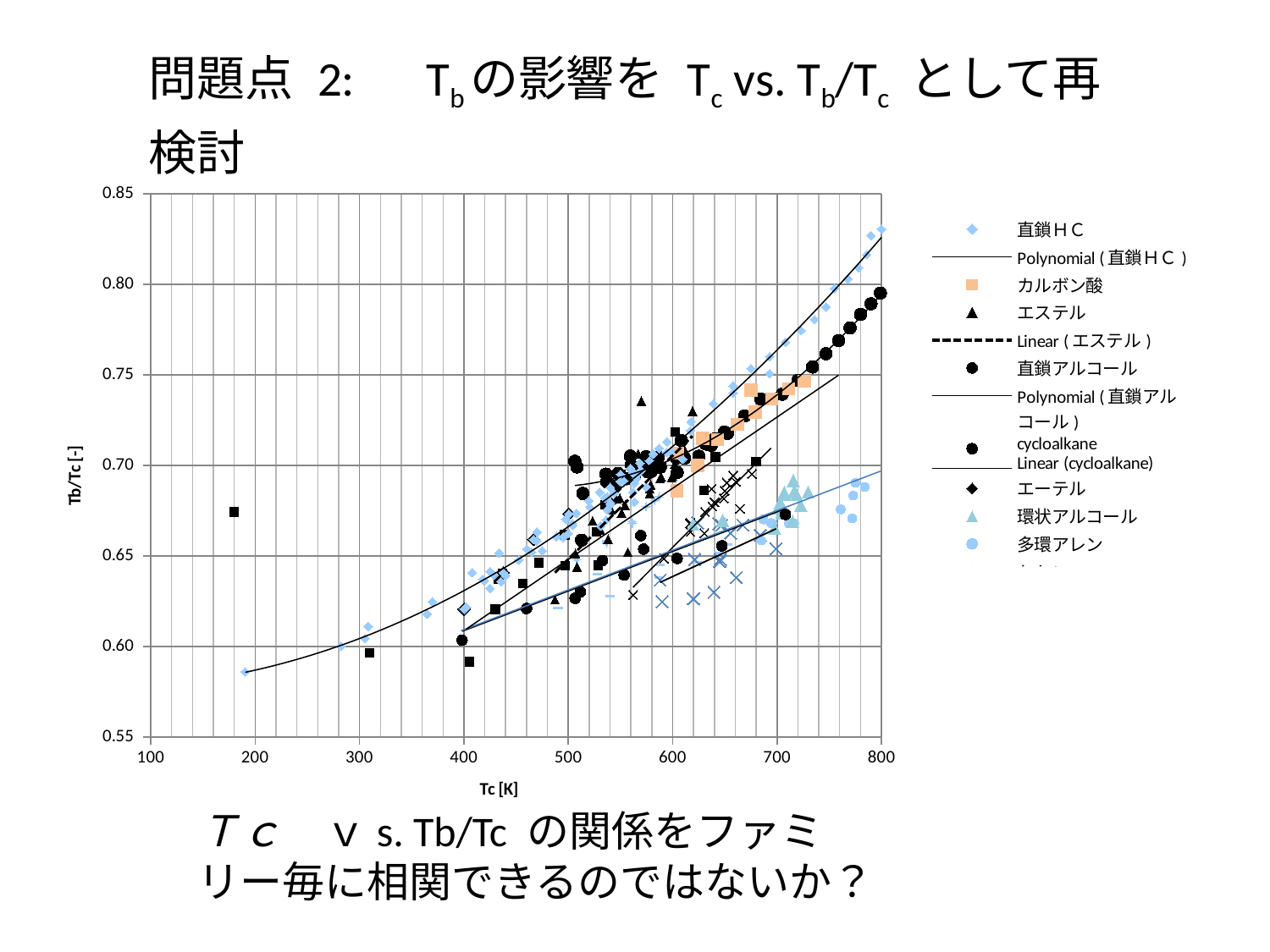

# 問題点 2:　Tbの影響を Tc vs. Tb/Tc として再検討

### Chart

| Category |  |  |  |  |  |  |  |  |  |  |  |  |  |
|---|---|---|---|---|---|---|---|---|---|---|---|---|---|
Ｔｃ　ｖs. Tb/Tc の関係をファミリー毎に相関できるのではないか？